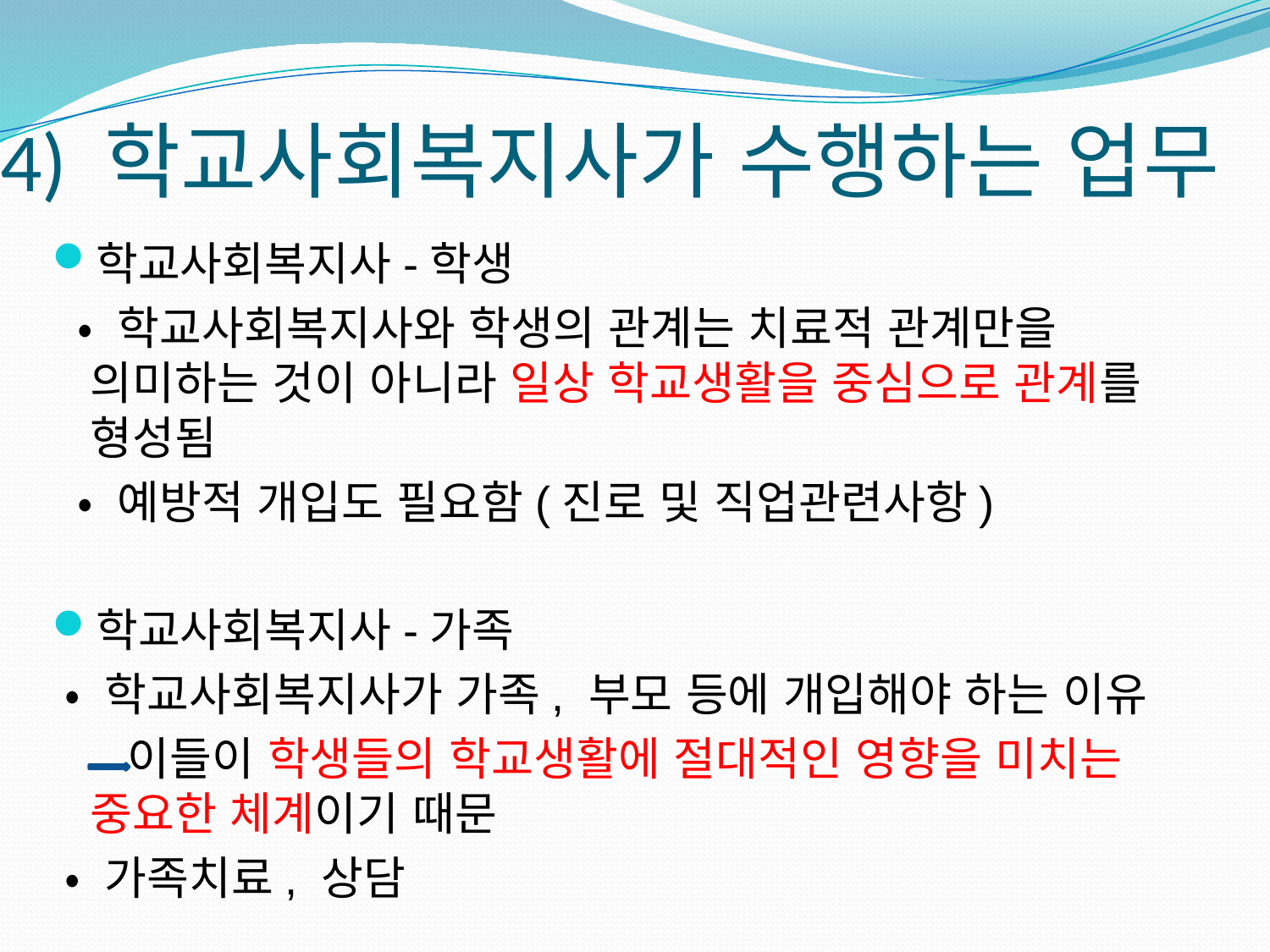

# 4) 학교사회복지사가 수행하는 업무
학교사회복지사-학생
  • 학교사회복지사와 학생의 관계는 치료적 관계만을 의미하는 것이 아니라 일상 학교생활을 중심으로 관계를 형성됨
  • 예방적 개입도 필요함(진로 및 직업관련사항)

학교사회복지사-가족
 • 학교사회복지사가 가족, 부모 등에 개입해야 하는 이유
     이들이 학생들의 학교생활에 절대적인 영향을 미치는 중요한 체계이기 때문
 • 가족치료, 상담